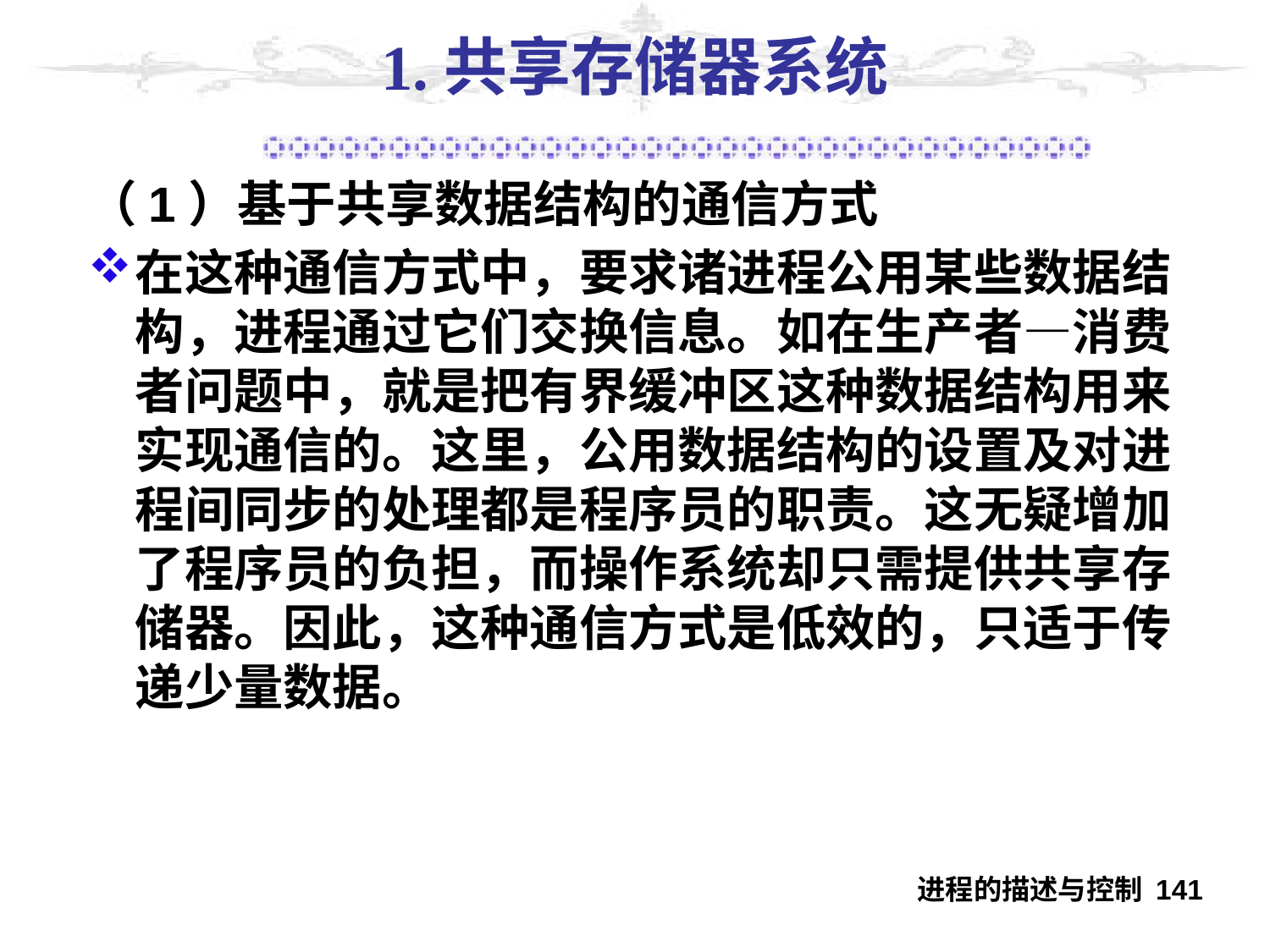

# 1.共享存储器系统
（1）基于共享数据结构的通信方式
在这种通信方式中，要求诸进程公用某些数据结构，进程通过它们交换信息。如在生产者—消费者问题中，就是把有界缓冲区这种数据结构用来实现通信的。这里，公用数据结构的设置及对进程间同步的处理都是程序员的职责。这无疑增加了程序员的负担，而操作系统却只需提供共享存储器。因此，这种通信方式是低效的，只适于传递少量数据。